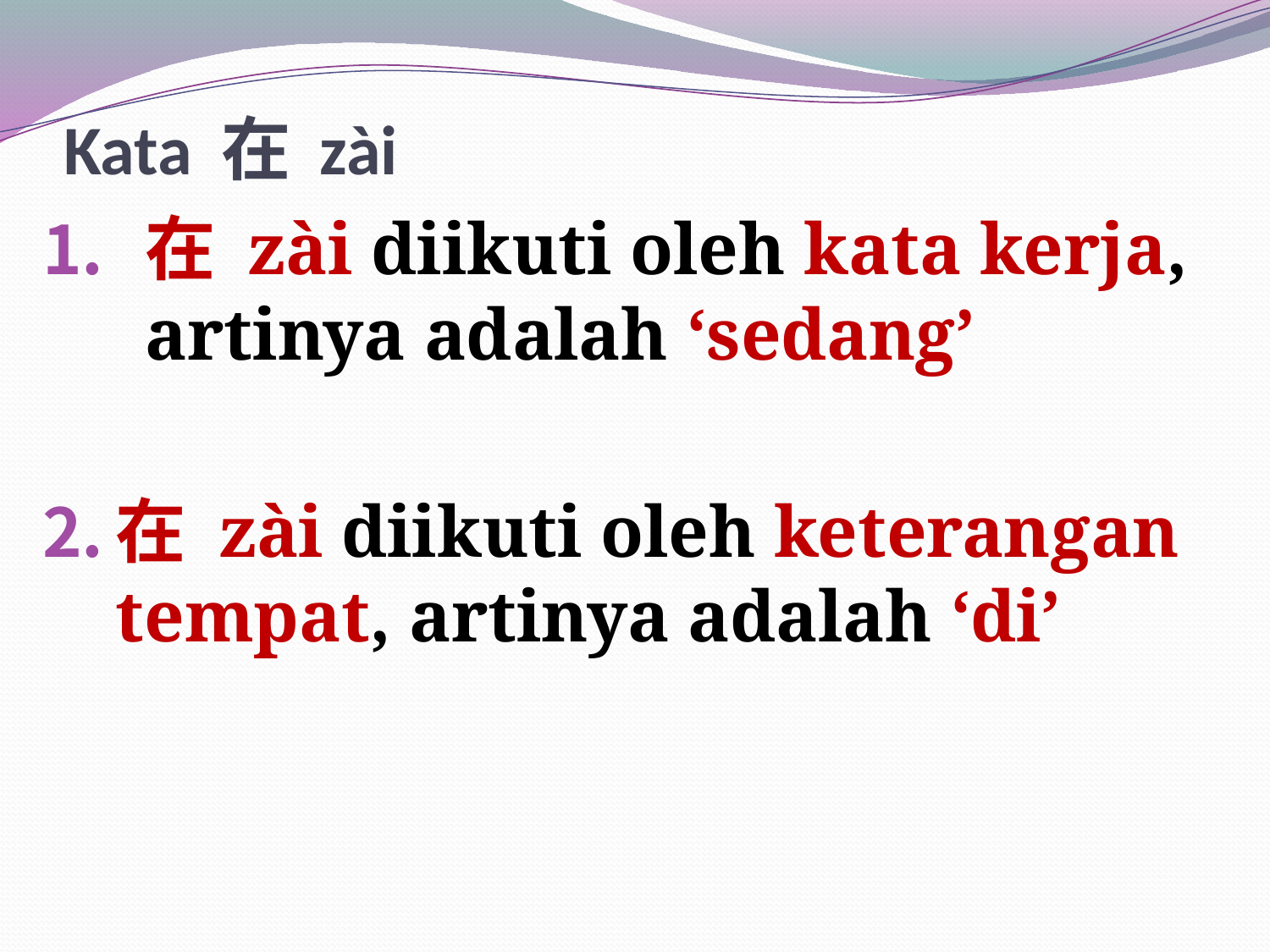

# Kata 在 zài
在 zài diikuti oleh kata kerja, artinya adalah ‘sedang’

在 zài diikuti oleh keterangan tempat, artinya adalah ‘di’